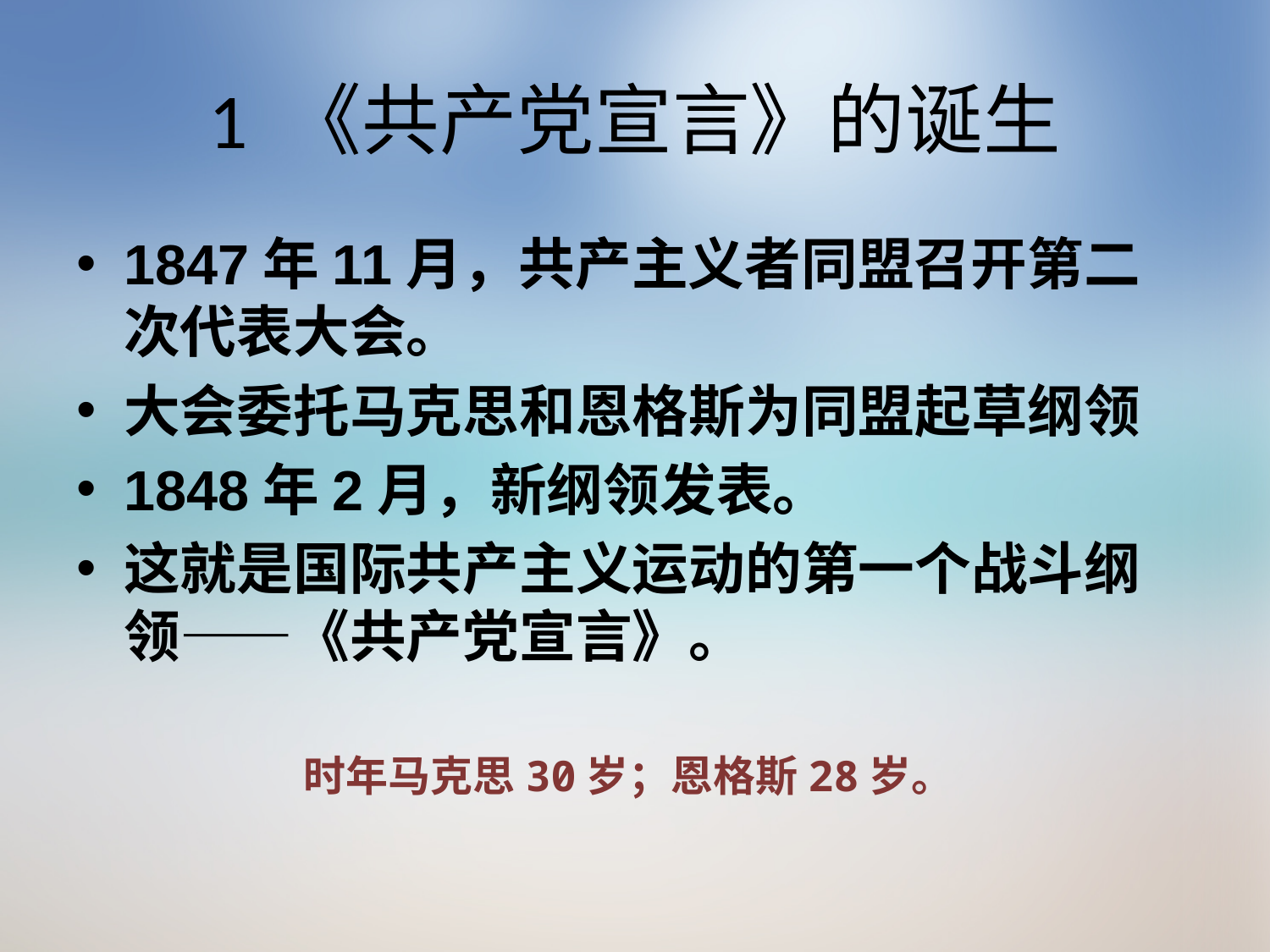

# 1 《共产党宣言》的诞生
1847年11月，共产主义者同盟召开第二次代表大会。
大会委托马克思和恩格斯为同盟起草纲领
1848年2月，新纲领发表。
这就是国际共产主义运动的第一个战斗纲领——《共产党宣言》。
时年马克思30岁；恩格斯28岁。